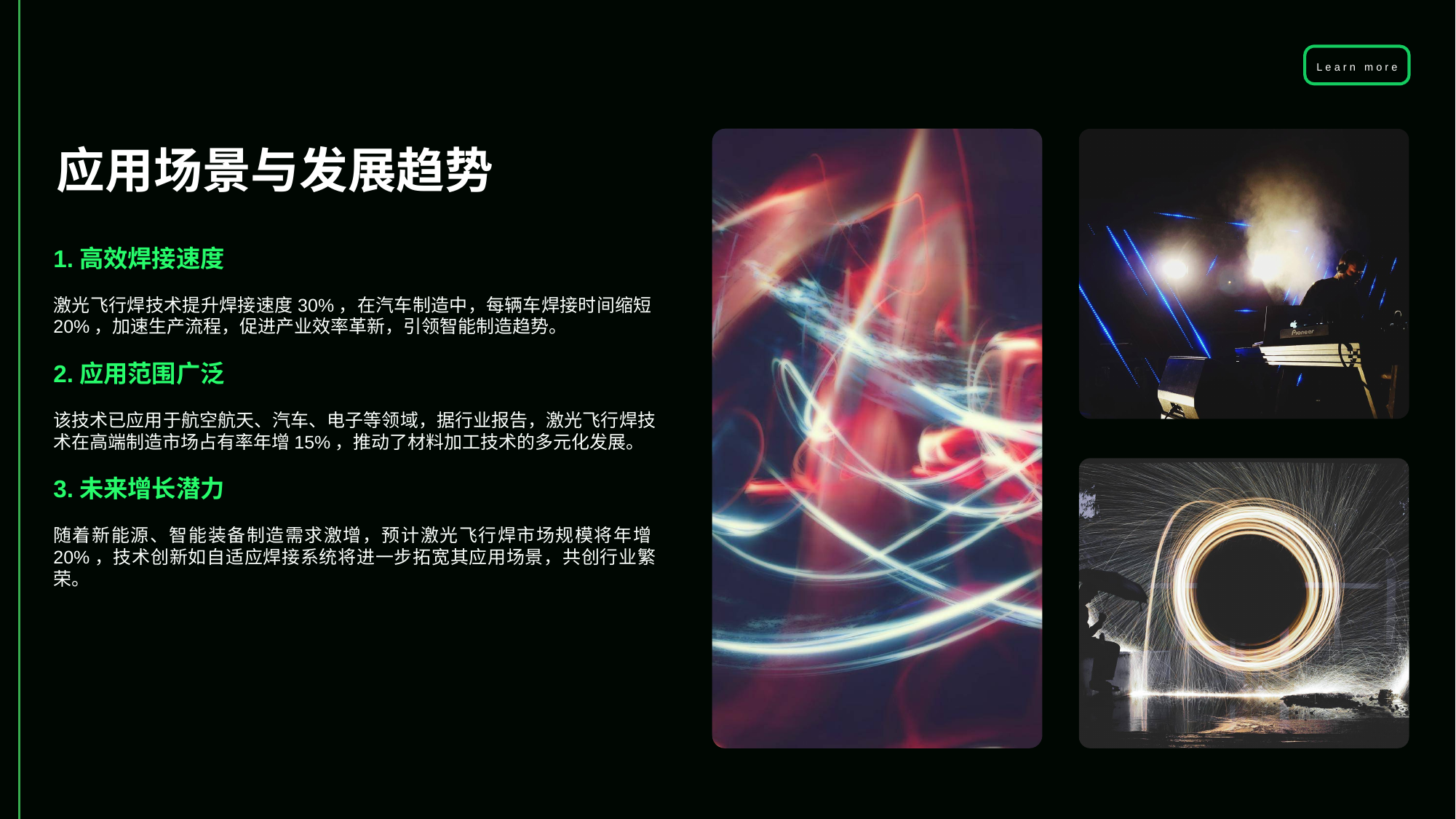

应用场景与发展趋势

Learn more

1.高效焊接速度
激光飞行焊技术提升焊接速度30%，在汽车制造中，每辆车焊接时间缩短20%，加速生产流程，促进产业效率革新，引领智能制造趋势。
2.应用范围广泛
该技术已应用于航空航天、汽车、电子等领域，据行业报告，激光飞行焊技术在高端制造市场占有率年增15%，推动了材料加工技术的多元化发展。
3.未来增长潜力
随着新能源、智能装备制造需求激增，预计激光飞行焊市场规模将年增20%，技术创新如自适应焊接系统将进一步拓宽其应用场景，共创行业繁荣。